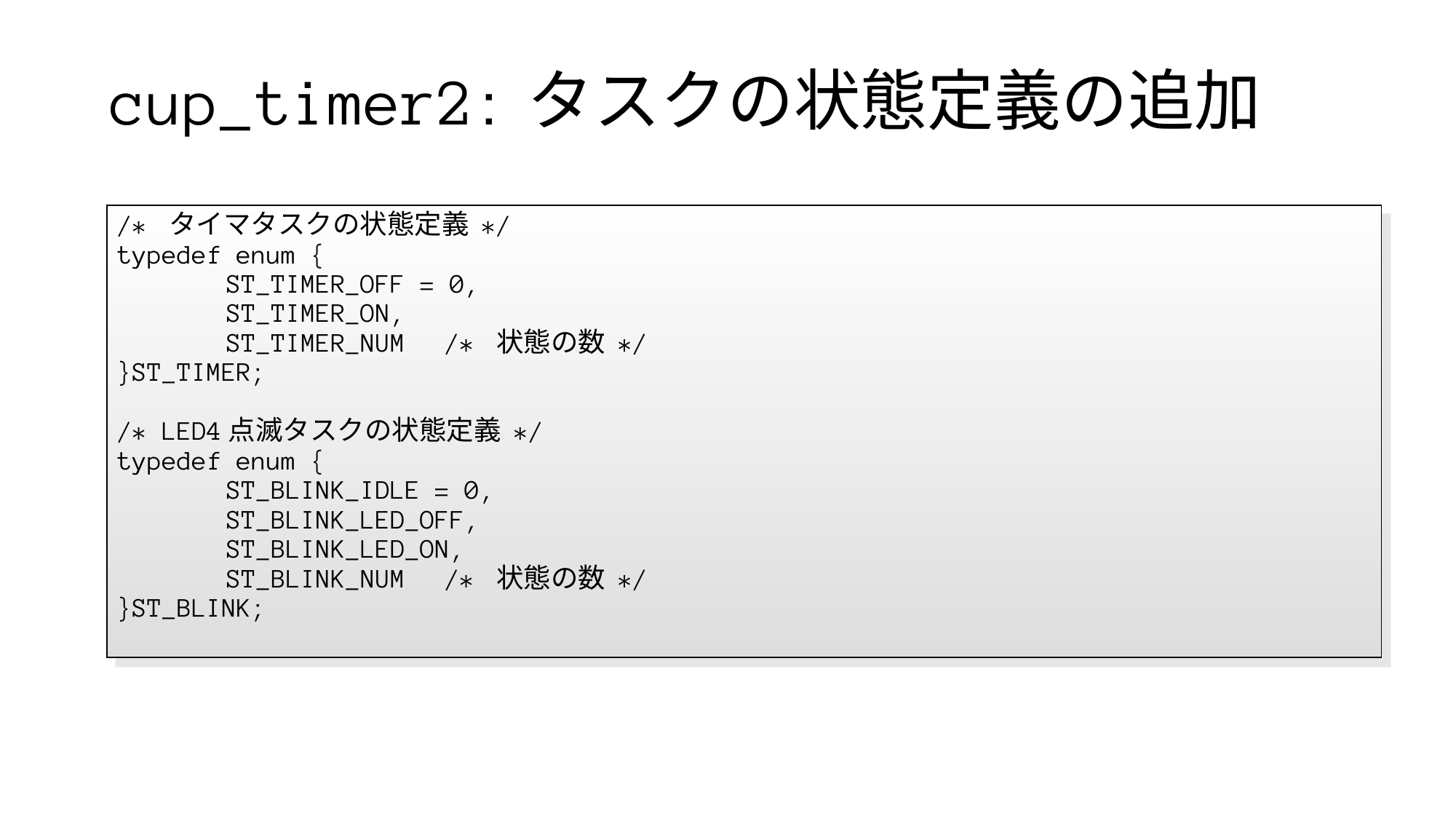

# cup_timer2:タスクの状態定義の追加
/* タイマタスクの状態定義 */
typedef enum {
	ST_TIMER_OFF = 0,
	ST_TIMER_ON,
	ST_TIMER_NUM	/* 状態の数 */
}ST_TIMER;

/* LED4点滅タスクの状態定義 */
typedef enum {
	ST_BLINK_IDLE = 0,
	ST_BLINK_LED_OFF,
	ST_BLINK_LED_ON,
	ST_BLINK_NUM	/* 状態の数 */
}ST_BLINK;